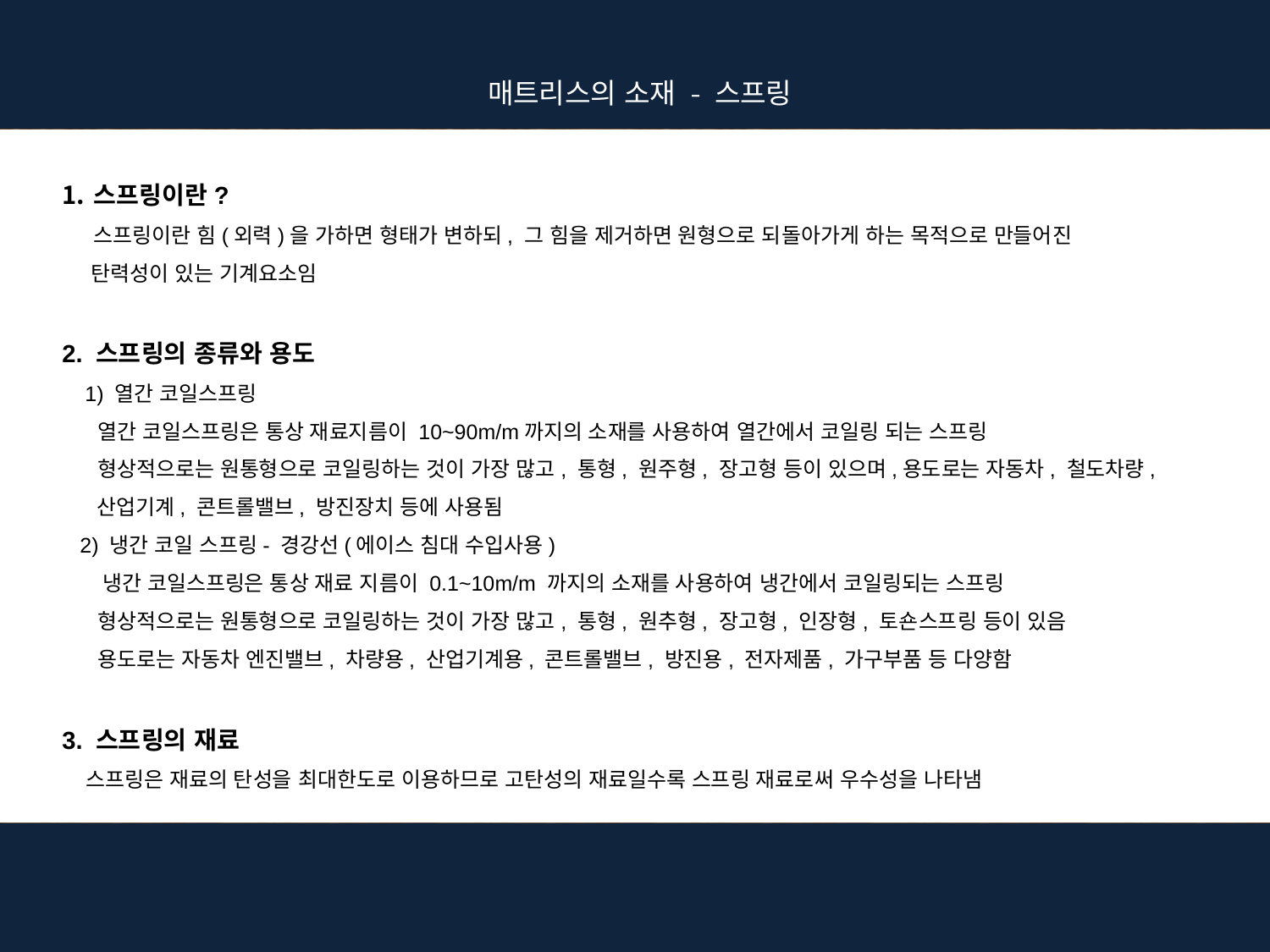

매트리스의 소재 - 스프링
스프링이란?
스프링이란 힘(외력)을 가하면 형태가 변하되, 그 힘을 제거하면 원형으로 되돌아가게 하는 목적으로 만들어진
    탄력성이 있는 기계요소임
2. 스프링의 종류와 용도
   1) 열간 코일스프링
      열간 코일스프링은 통상 재료지름이 10~90m/m까지의 소재를 사용하여 열간에서 코일링 되는 스프링
      형상적으로는 원통형으로 코일링하는 것이 가장 많고, 통형, 원주형, 장고형 등이 있으며,용도로는 자동차, 철도차량,
     산업기계, 콘트롤밸브, 방진장치 등에 사용됨
   2) 냉간 코일 스프링- 경강선(에이스 침대 수입사용)
      냉간 코일스프링은 통상 재료 지름이 0.1~10m/m 까지의 소재를 사용하여 냉간에서 코일링되는 스프링
      형상적으로는 원통형으로 코일링하는 것이 가장 많고, 통형, 원추형, 장고형, 인장형, 토숀스프링 등이 있음
      용도로는 자동차 엔진밸브, 차량용, 산업기계용, 콘트롤밸브, 방진용, 전자제품, 가구부품 등 다양함 
3. 스프링의 재료
    스프링은 재료의 탄성을 최대한도로 이용하므로 고탄성의 재료일수록 스프링 재료로써 우수성을 나타냄